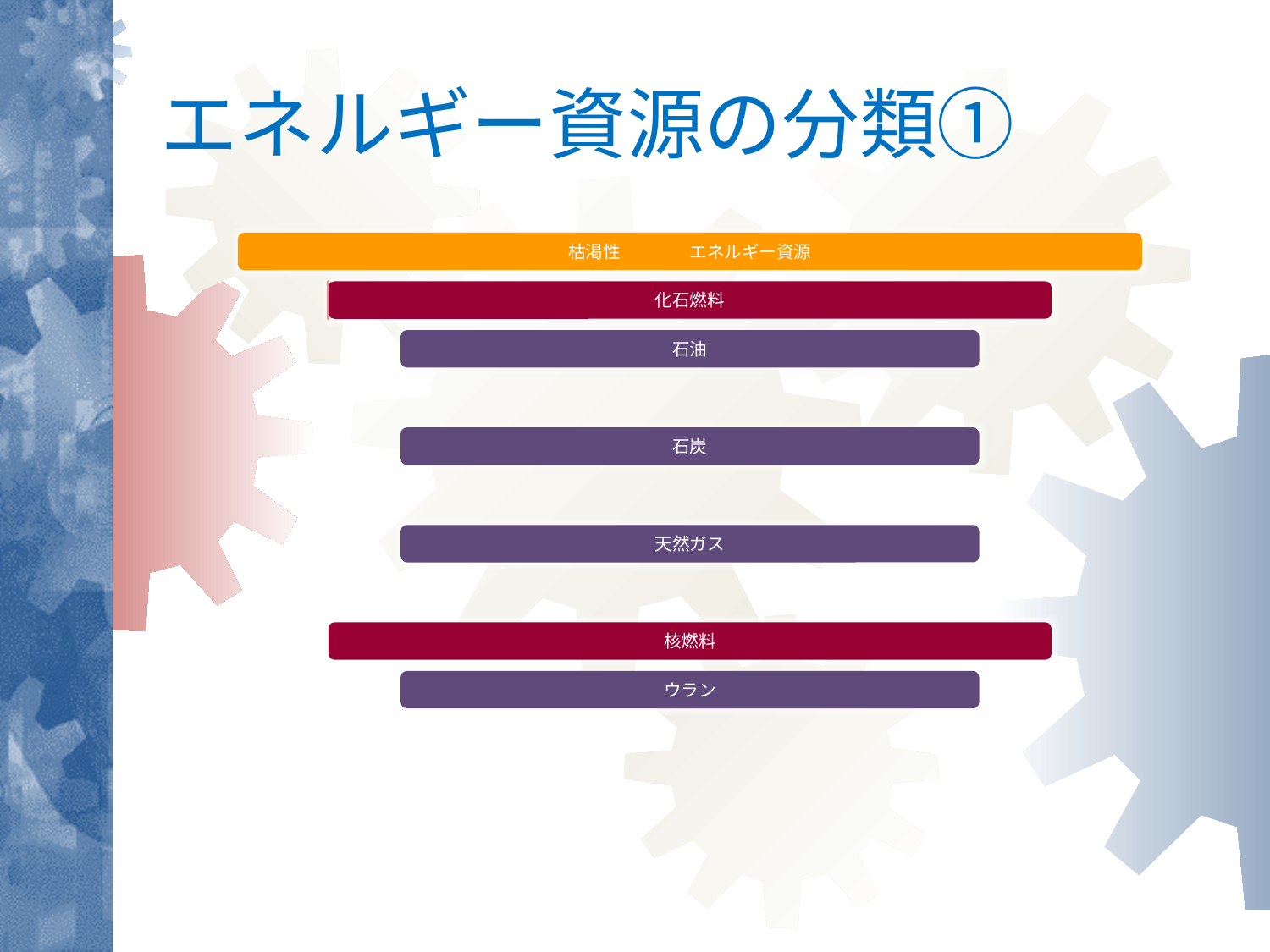

# エネルギー資源の分類①
枯渇性　　　　エネルギー資源
石油
石炭
天然ガス
化石燃料
核燃料
ウラン